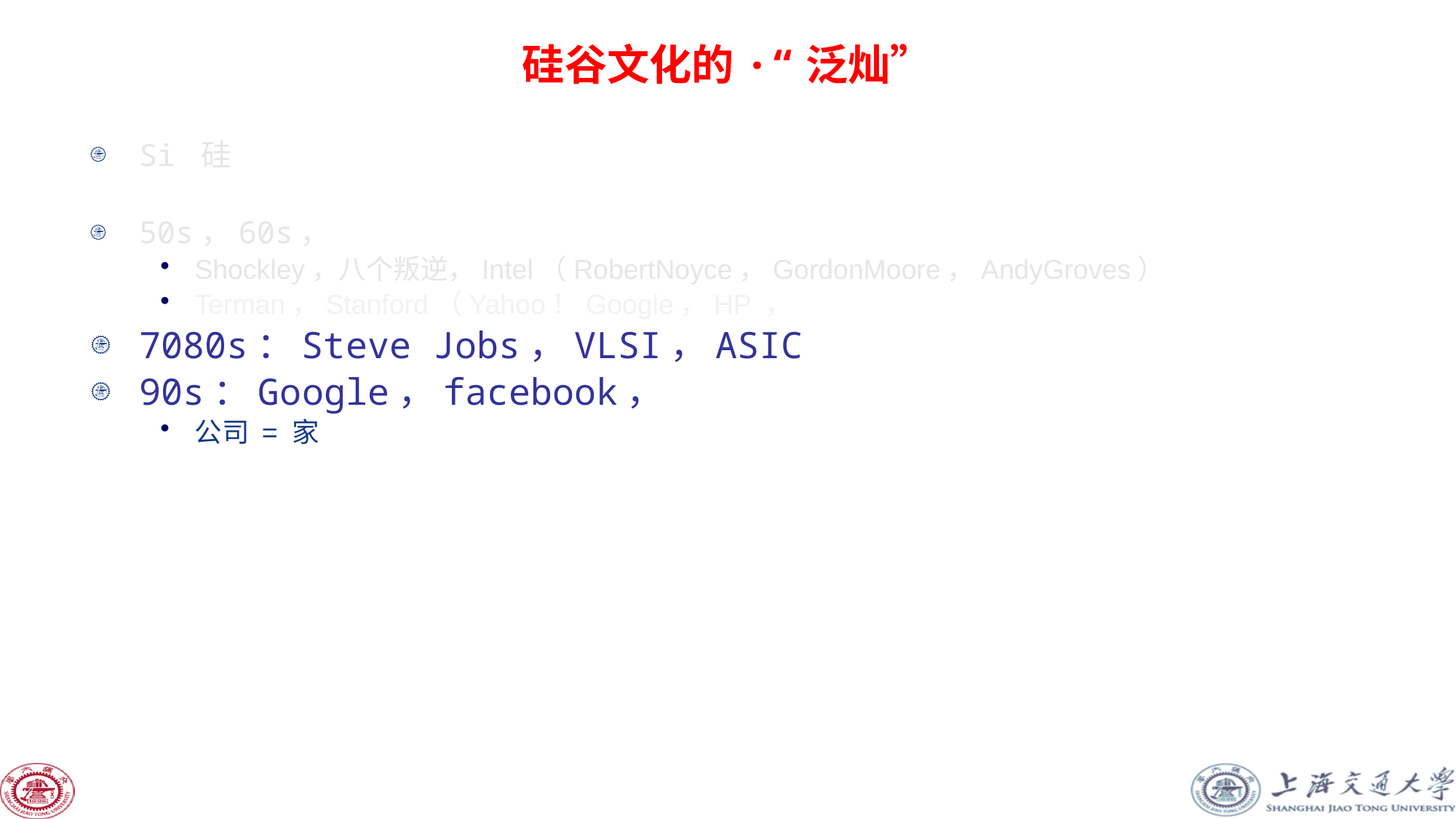

# 硅谷文化的·“泛灿”
Si 硅

50s，60s，
Shockley，八个叛逆，Intel（RobertNoyce，GordonMoore，AndyGroves）
Terman，Stanford（Yahoo！Google，HP ，
7080s：Steve Jobs，VLSI，ASIC
90s：Google，facebook，
公司 = 家